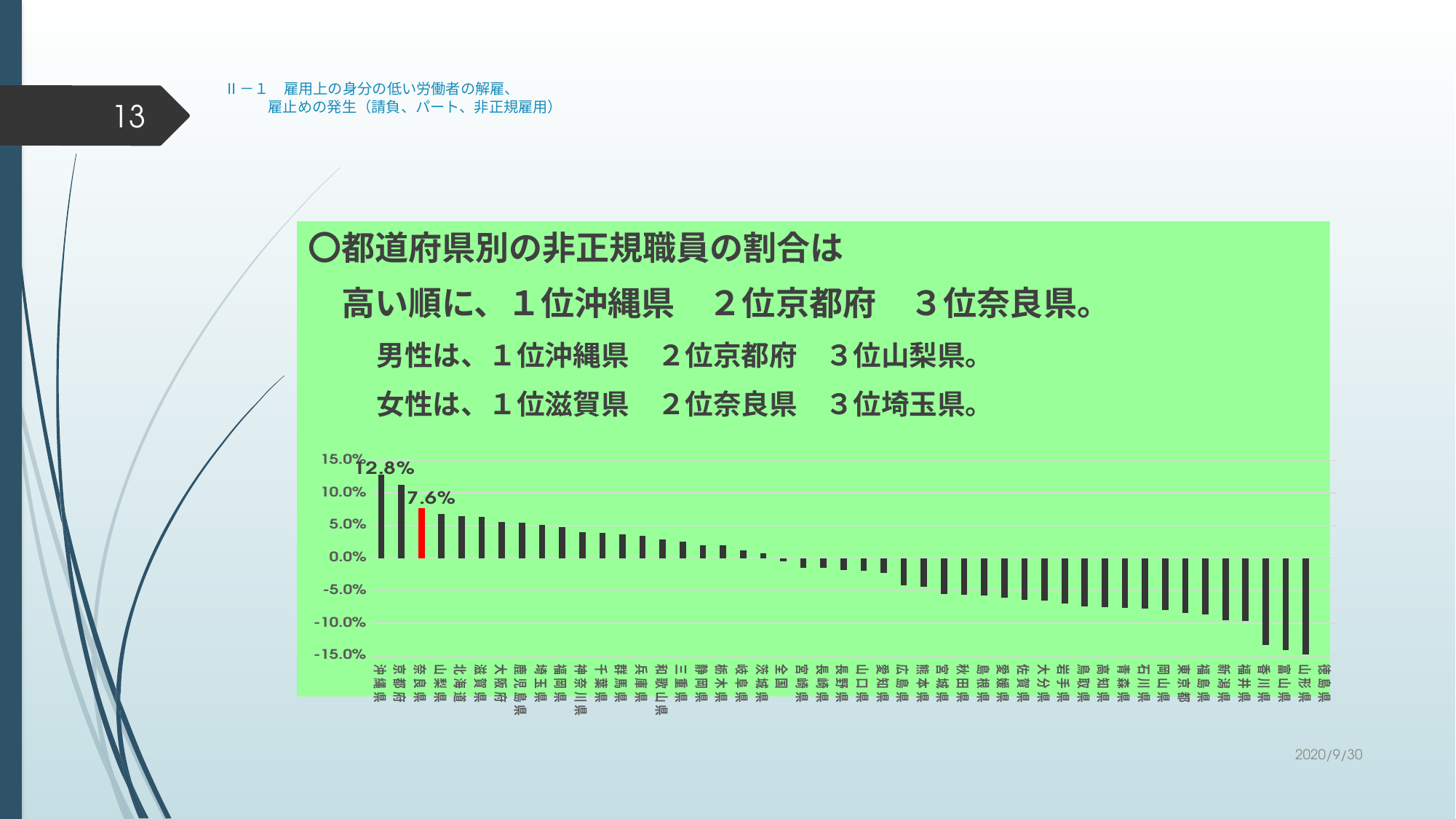

# Ⅱ－１　雇用上の身分の低い労働者の解雇、 　　　雇止めの発生（請負、パート、非正規雇用）
13
〇都道府県別の非正規職員の割合は
　高い順に、１位沖縄県　２位京都府　３位奈良県。
　  　男性は、１位沖縄県　２位京都府　３位山梨県。
　  　女性は、１位滋賀県　２位奈良県　３位埼玉県。

[unsupported chart]

2020/9/30